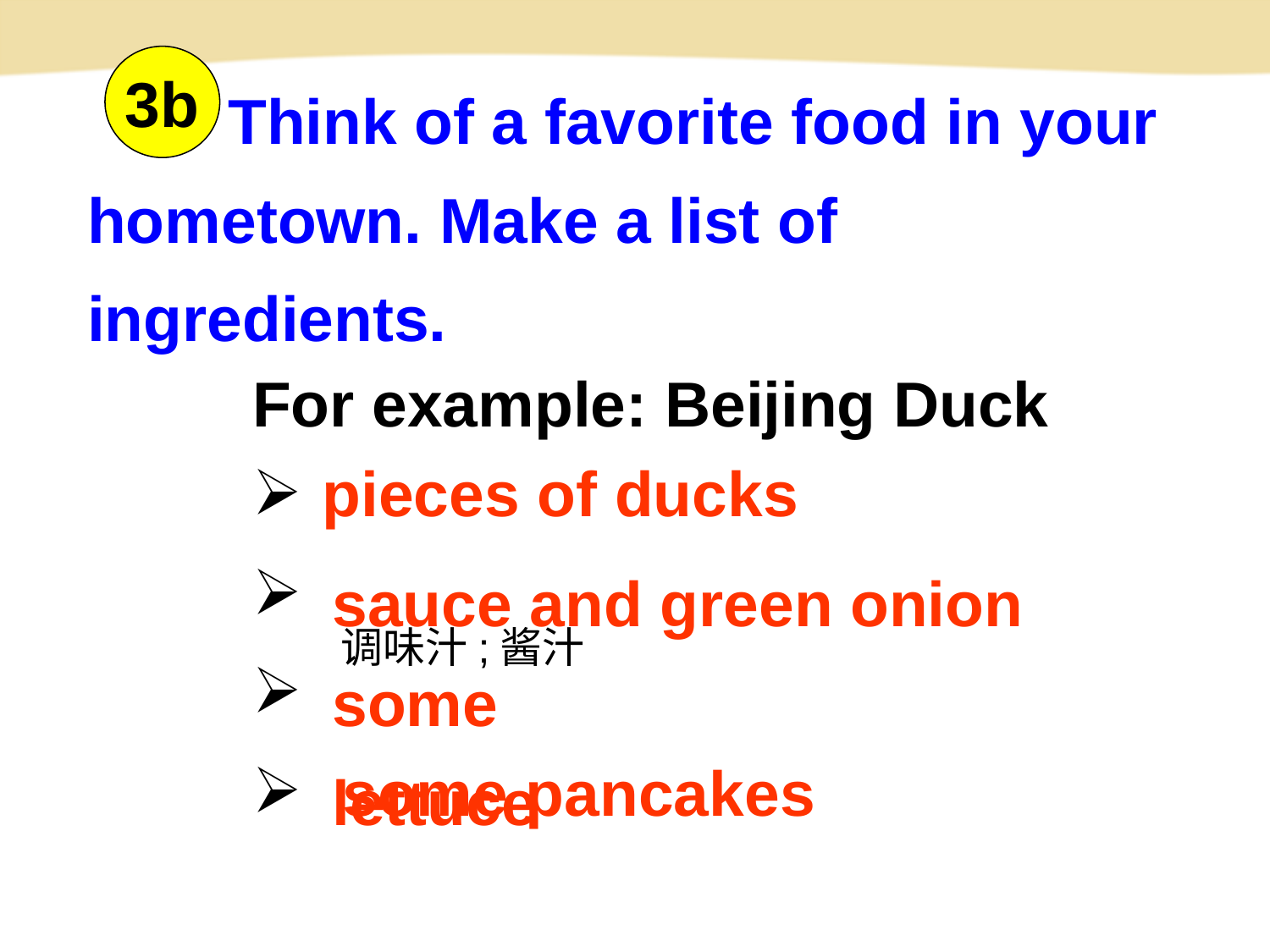

3b
        Think of a favorite food in your hometown. Make a list of ingredients.
For example: Beijing Duck

pieces of ducks
sauce and green onion
调味汁;酱汁
some lettuce
some pancakes